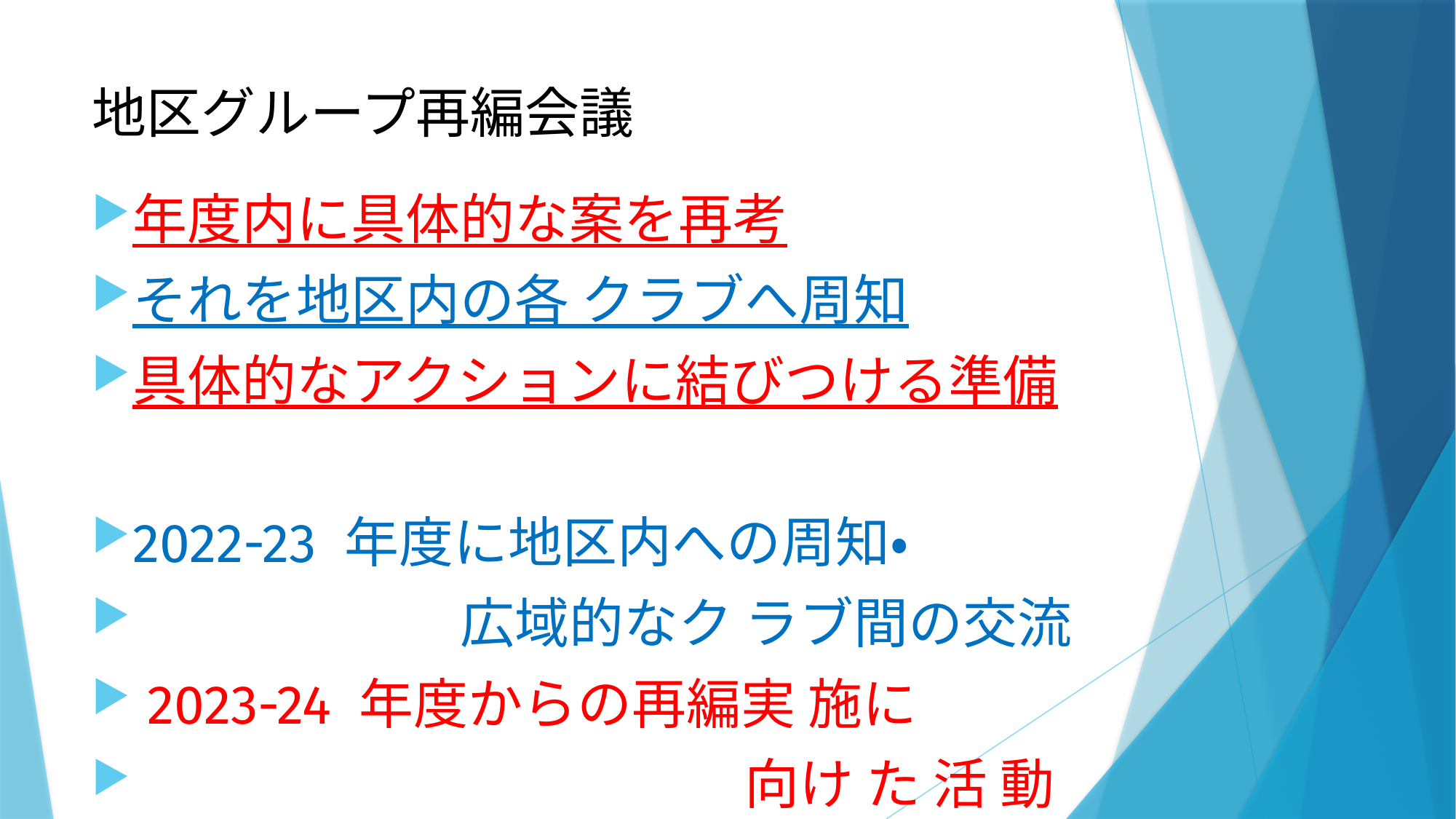

# 地区グループ再編会議
年度内に具体的な案を再考
それを地区内の各 クラブへ周知
具体的なアクションに結びつける準備

2022-23 年度に地区内への周知・
　　　　　　広域的なク ラブ間の交流
 2023-24 年度からの再編実 施に
　　　　　　　　　　　 向け た 活 動